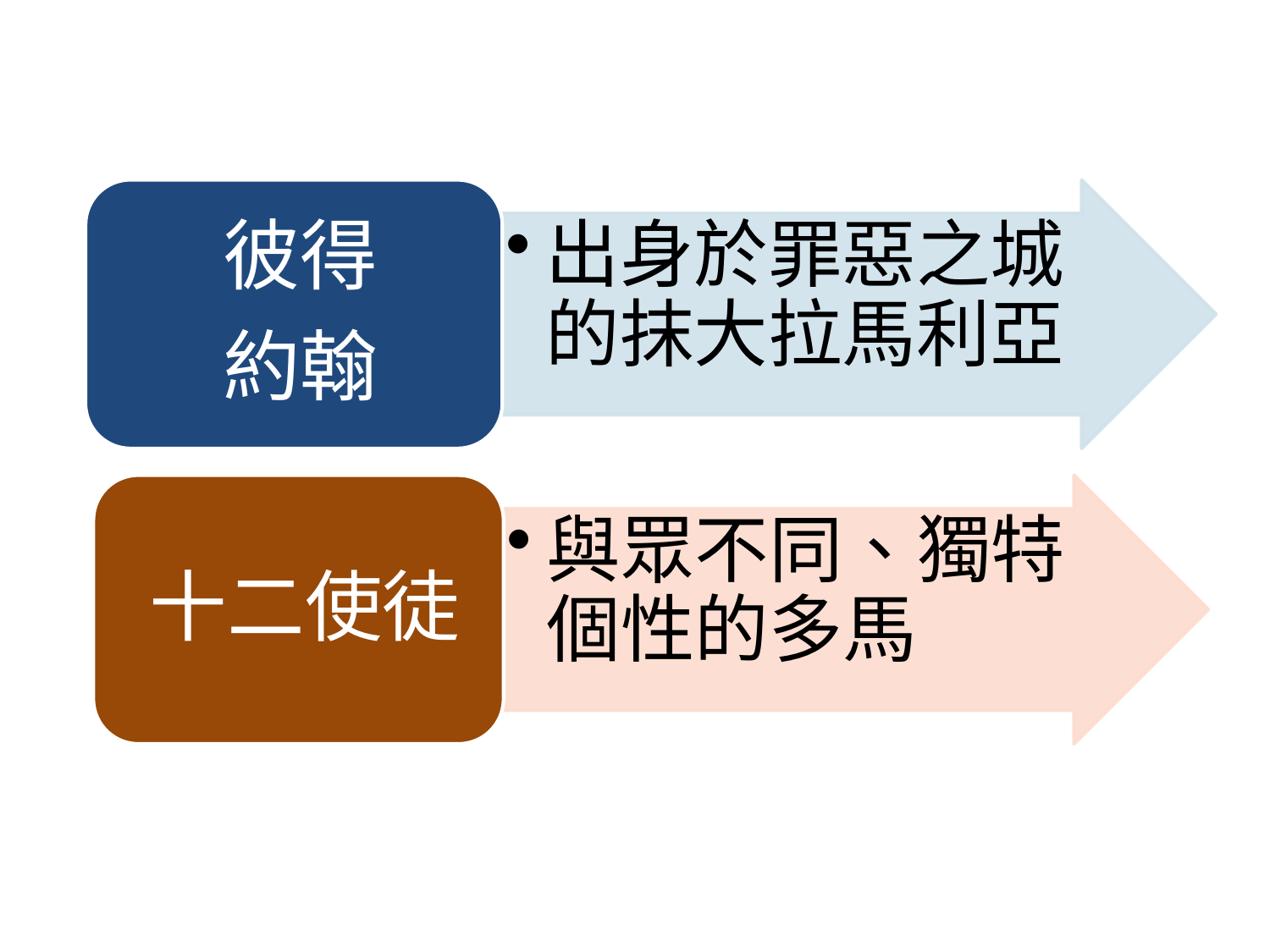

出身於罪惡之城的抹大拉馬利亞
彼得
約翰
與眾不同、獨特個性的多馬
十二使徒